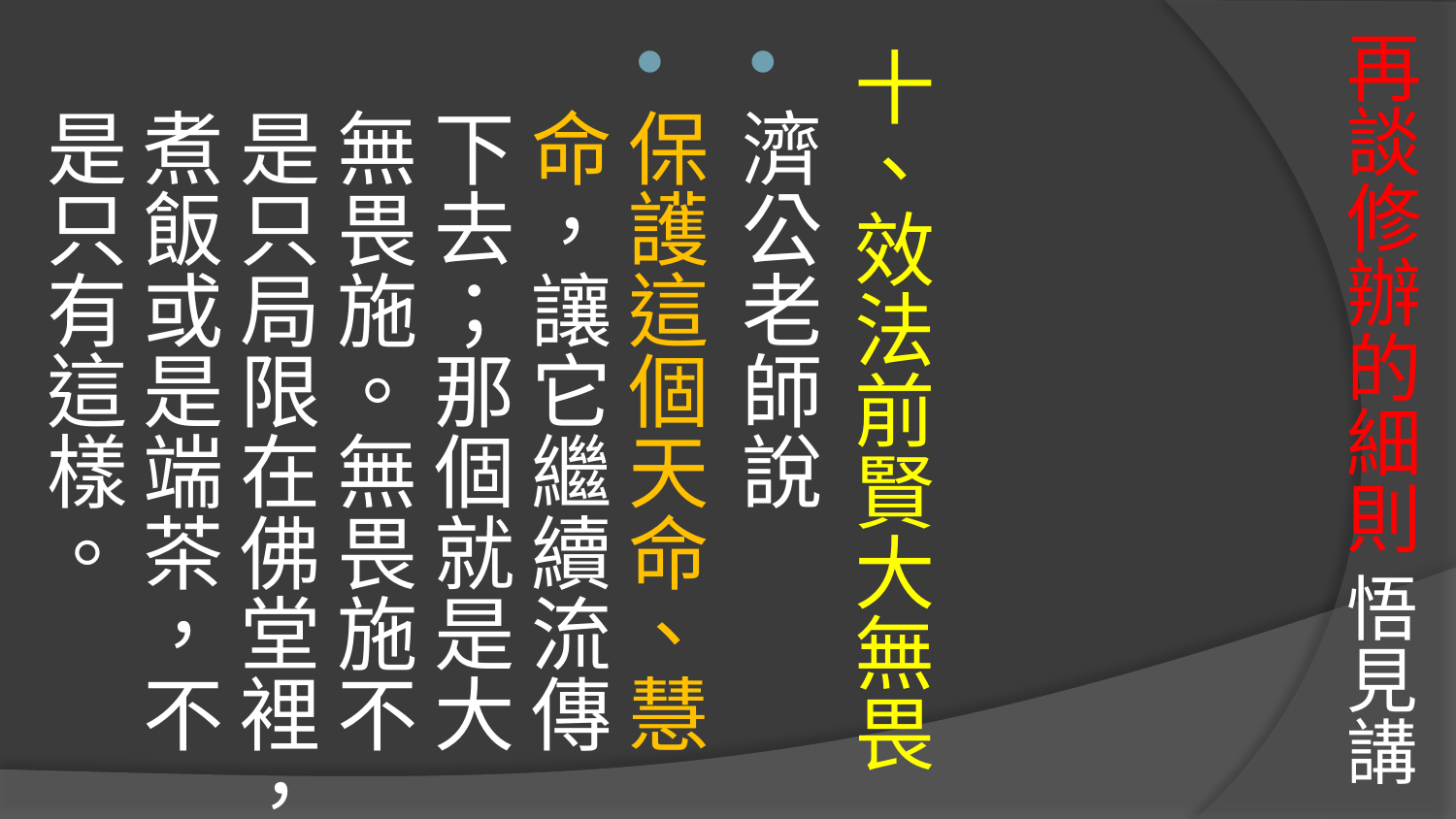

# 再談修辦的細則 悟見講
十、效法前賢大無畏
濟公老師說
保護這個天命、慧命，讓它繼續流傳下去；那個就是大無畏施。無畏施不是只局限在佛堂裡，煮飯或是端茶，不是只有這樣。